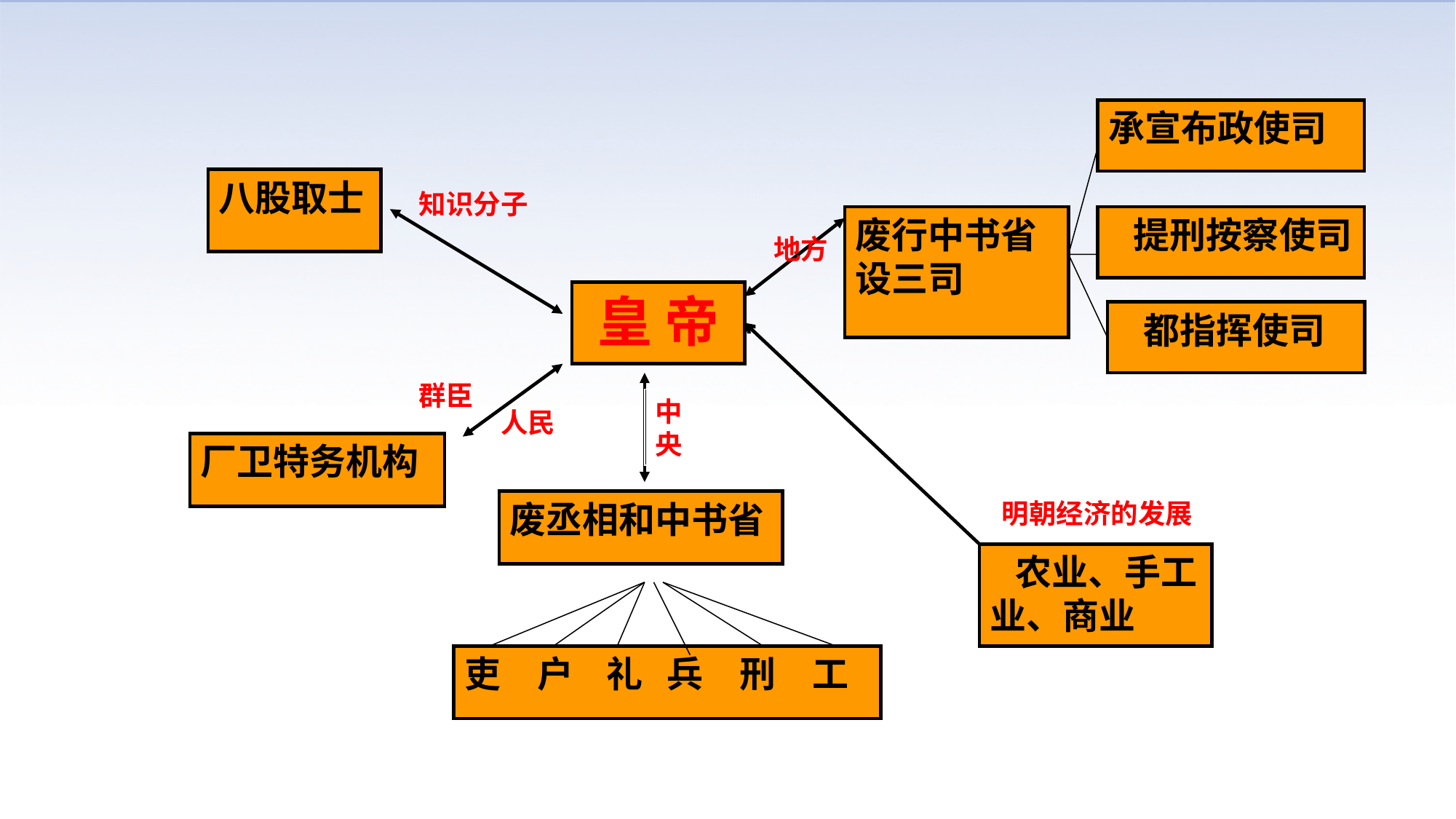

承宣布政使司

废行中书省设三司

  提刑按察使司

  都指挥使司

八股取士

知识分子
地方
皇 帝

群臣
中央
人民
厂卫特务机构

废丞相和中书省

吏　户    礼   兵　刑　工

明朝经济的发展
  农业、手工业、商业